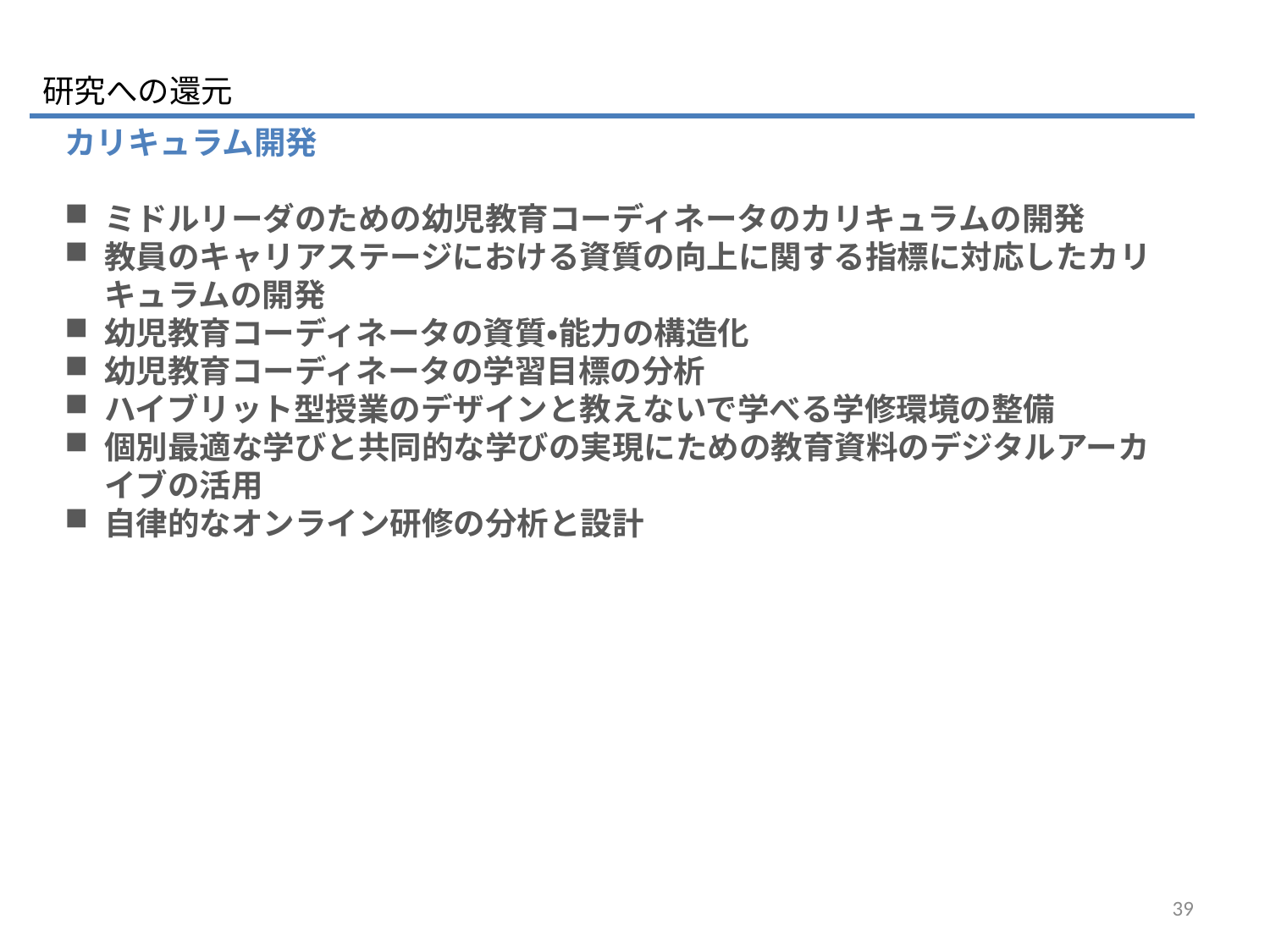

研究への還元
カリキュラム開発

ミドルリーダのための幼児教育コーディネータのカリキュラムの開発
教員のキャリアステージにおける資質の向上に関する指標に対応したカリキュラムの開発
幼児教育コーディネータの資質・能力の構造化
幼児教育コーディネータの学習目標の分析
ハイブリット型授業のデザインと教えないで学べる学修環境の整備
個別最適な学びと共同的な学びの実現にための教育資料のデジタルアーカイブの活用
自律的なオンライン研修の分析と設計
39